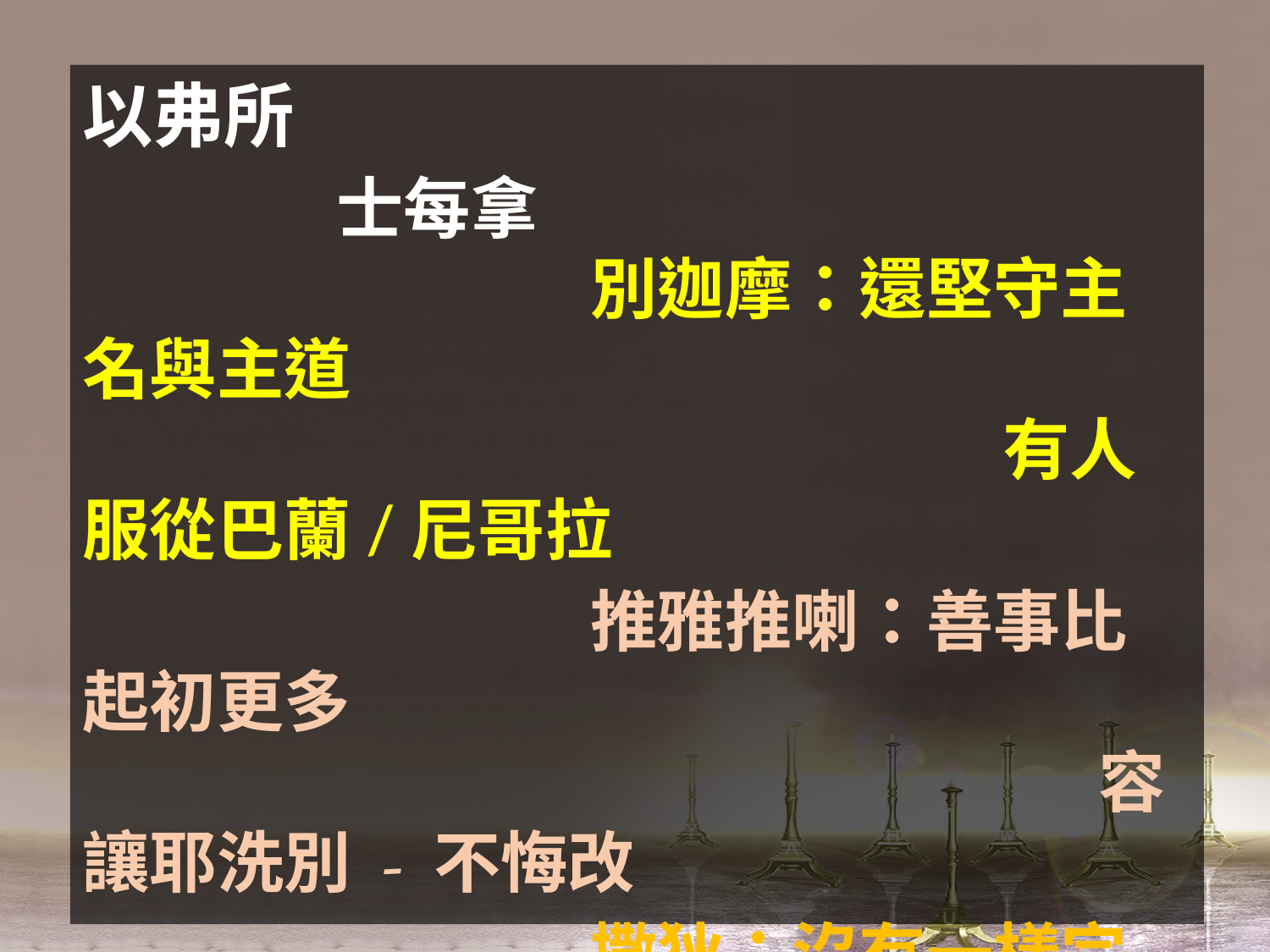

以弗所
		士每拿
				別迦摩：還堅守主名與主道
							 有人服從巴蘭/尼哥拉
				推雅推喇：善事比起初更多
								容讓耶洗別 - 不悔改
				撒狄：沒有一樣完全
								有幾名未曾污穢自己
		非拉鐵非
老底嘉